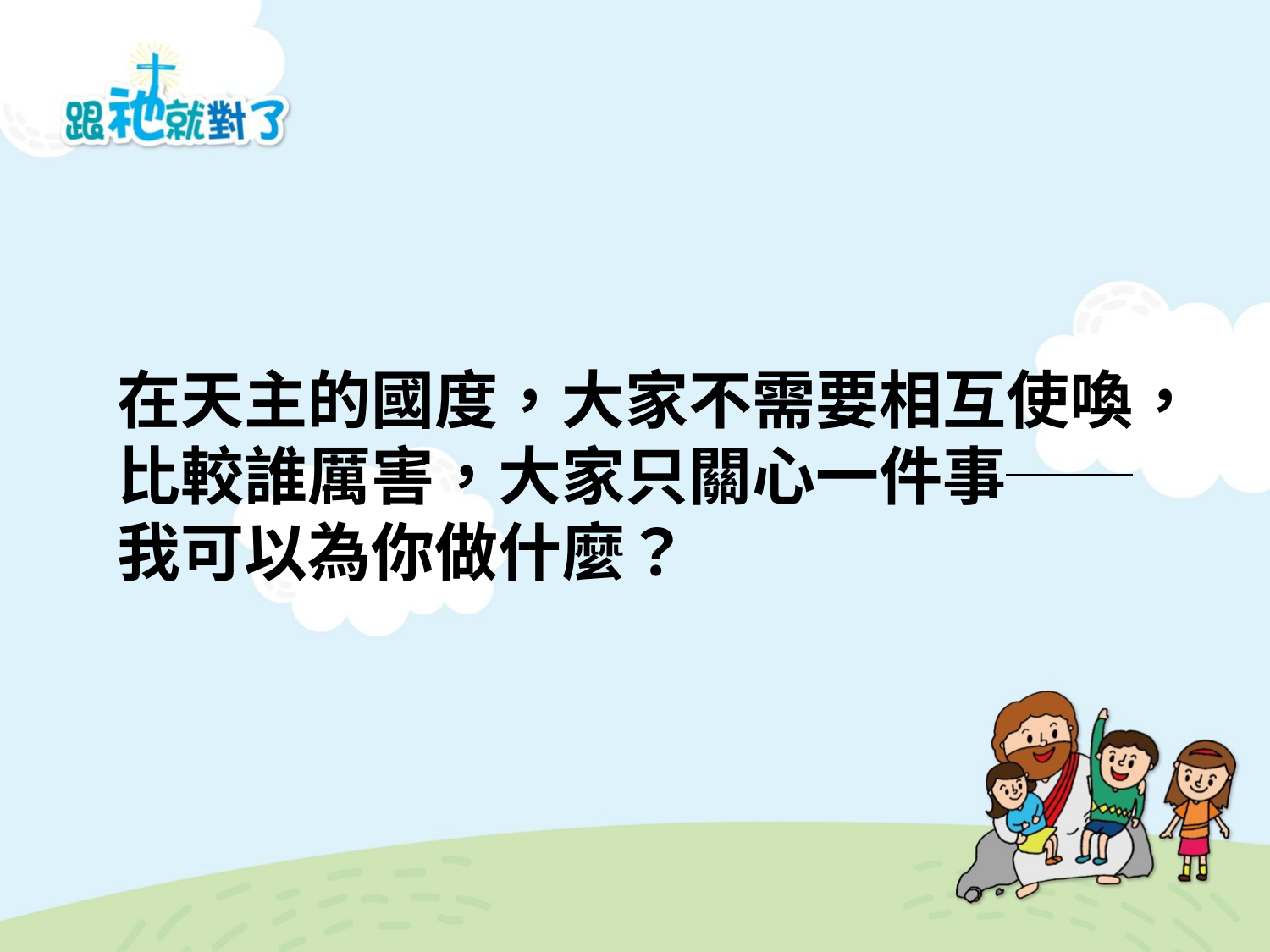

在天主的國度，大家不需要相互使喚，比較誰厲害，大家只關心一件事──我可以為你做什麼？